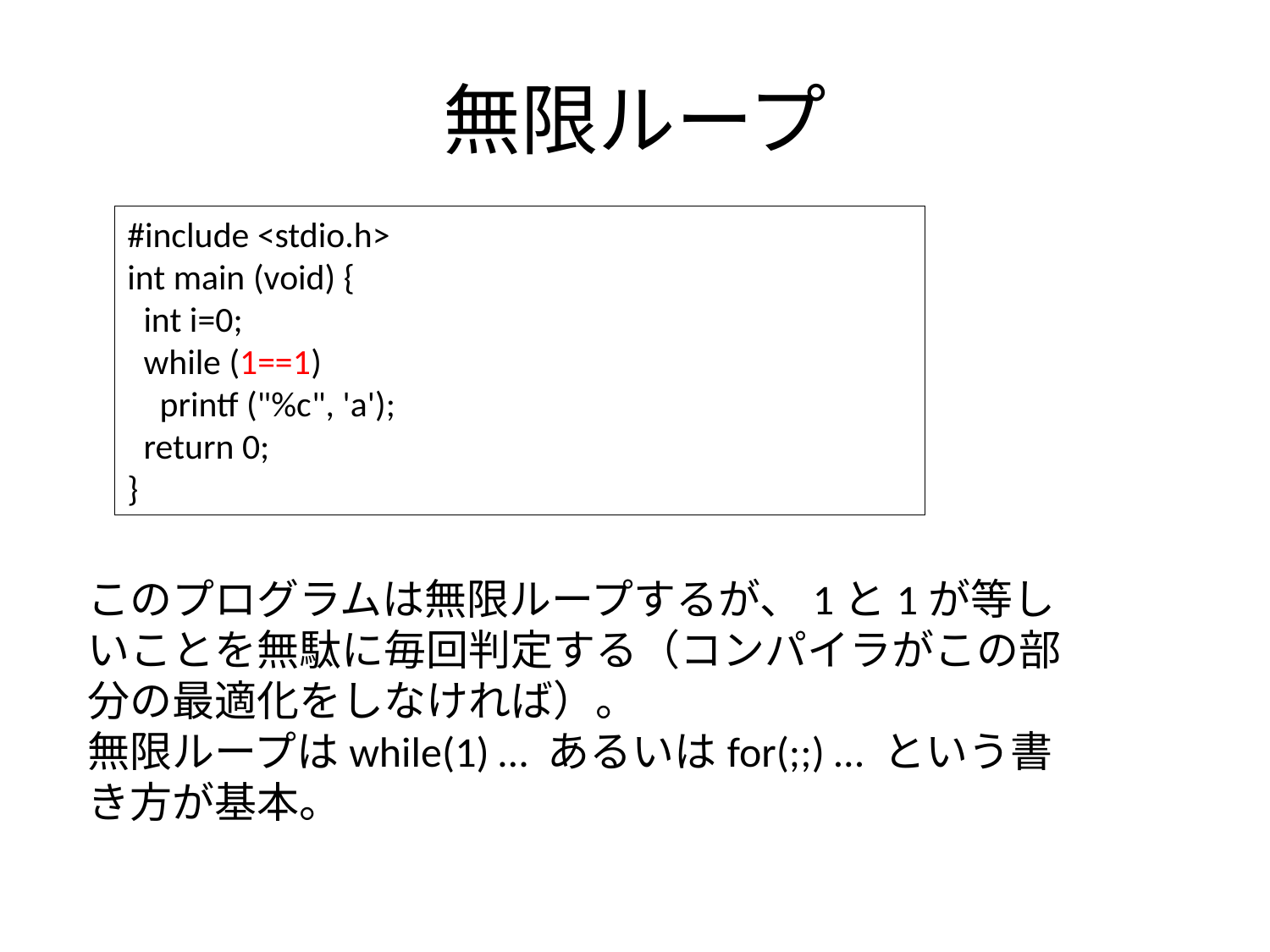

# 無限ループ
#include <stdio.h>
int main (void) {
  int i=0;
  while (1==1)
    printf ("%c", 'a');
  return 0;
}
このプログラムは無限ループするが、1と1が等しいことを無駄に毎回判定する（コンパイラがこの部分の最適化をしなければ）。
無限ループはwhile(1) … あるいはfor(;;) … という書き方が基本。